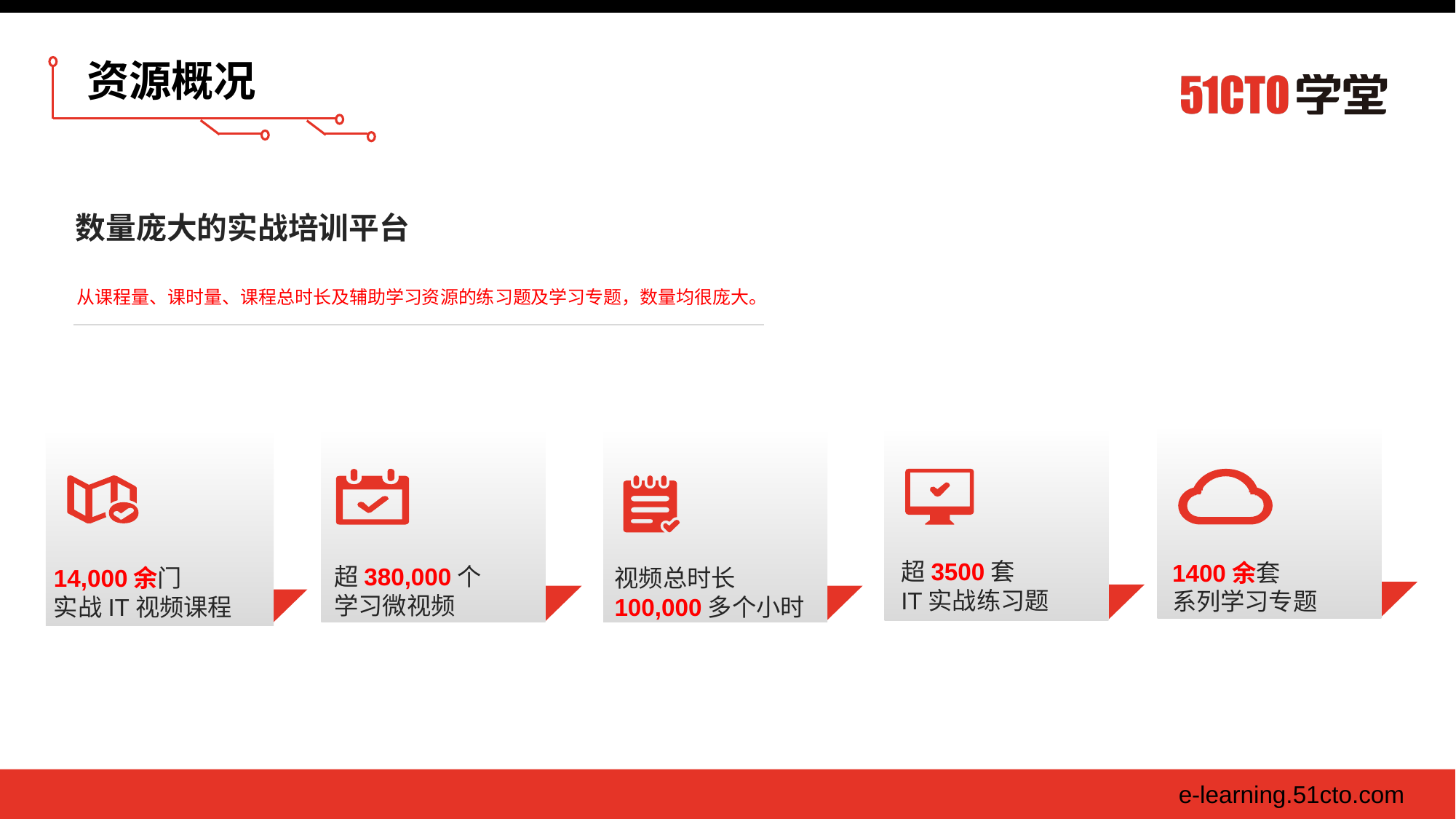

资源概况

数量庞大的实战培训平台
从课程量、课时量、课程总时长及辅助学习资源的练习题及学习专题，数量均很庞大。

超3500套
IT实战练习题
1400余套
系列学习专题
超380,000个
学习微视频
14,000余门
实战IT视频课程
视频总时长
100,000多个小时